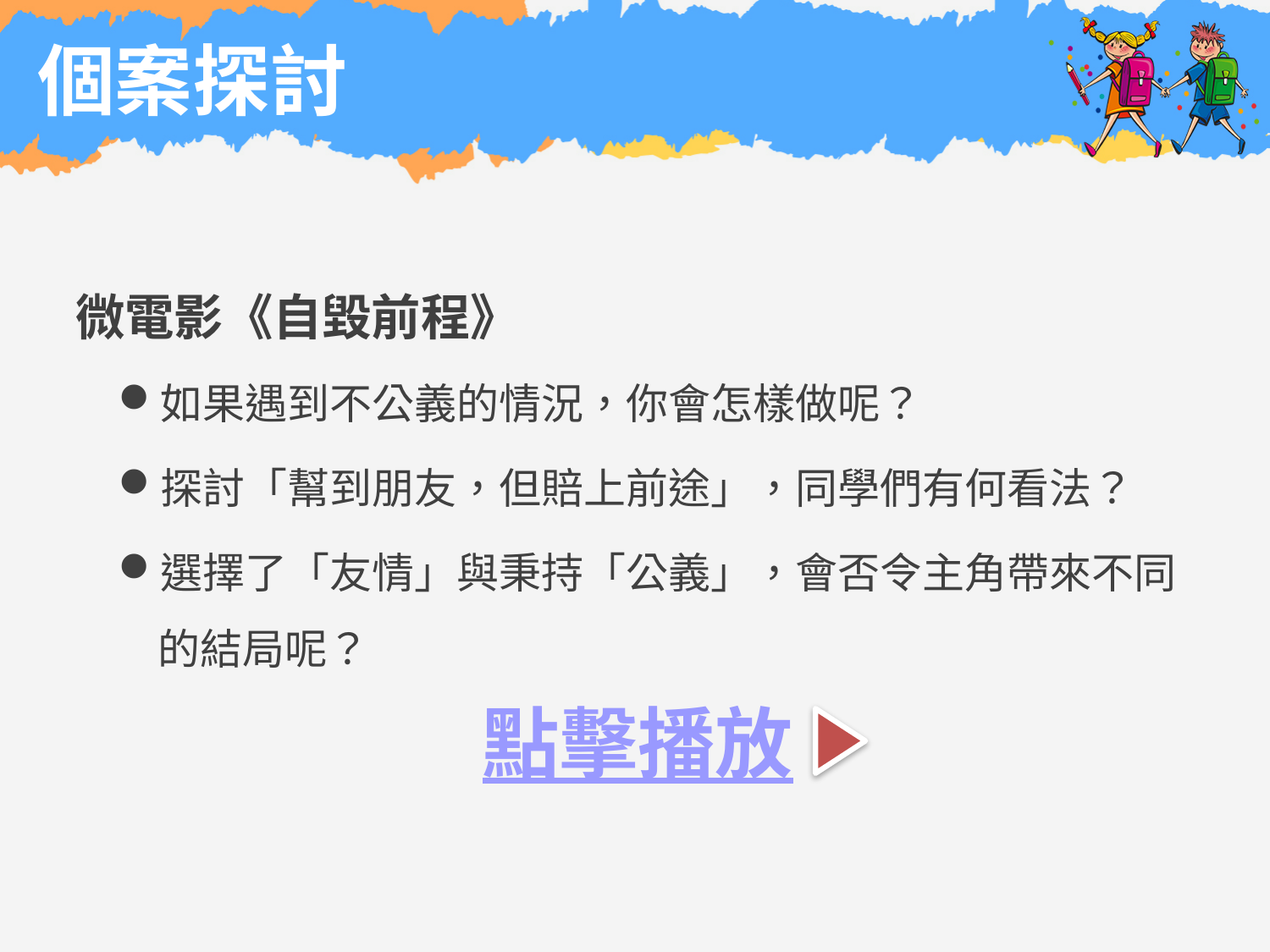

個案探討
微電影《自毀前程》
如果遇到不公義的情況，你會怎樣做呢？
探討「幫到朋友，但賠上前途」，同學們有何看法？
選擇了「友情」與秉持「公義」，會否令主角帶來不同的結局呢？
點擊播放